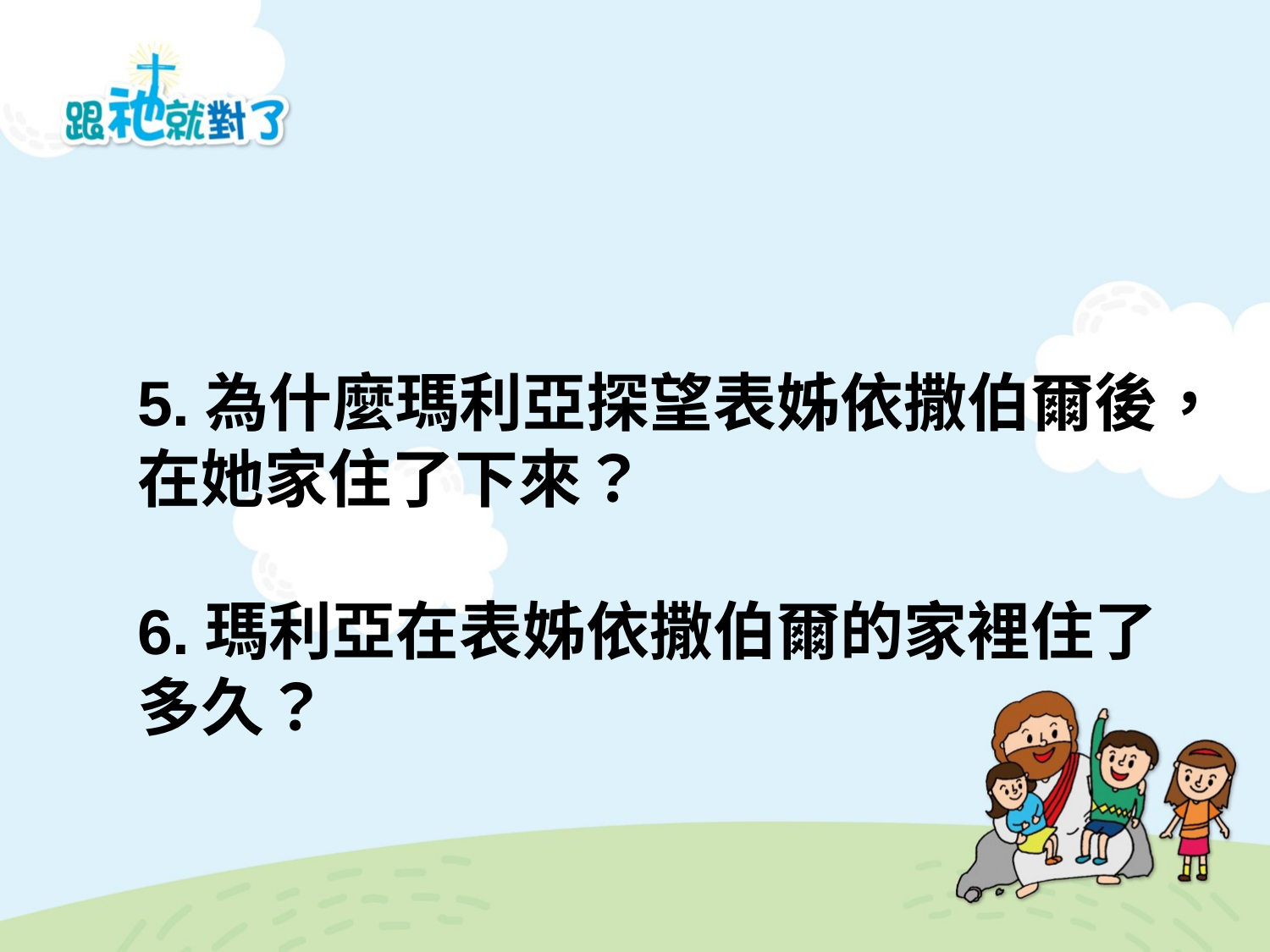

5.為什麼瑪利亞探望表姊依撒伯爾後，在她家住了下來？

6.瑪利亞在表姊依撒伯爾的家裡住了多久？